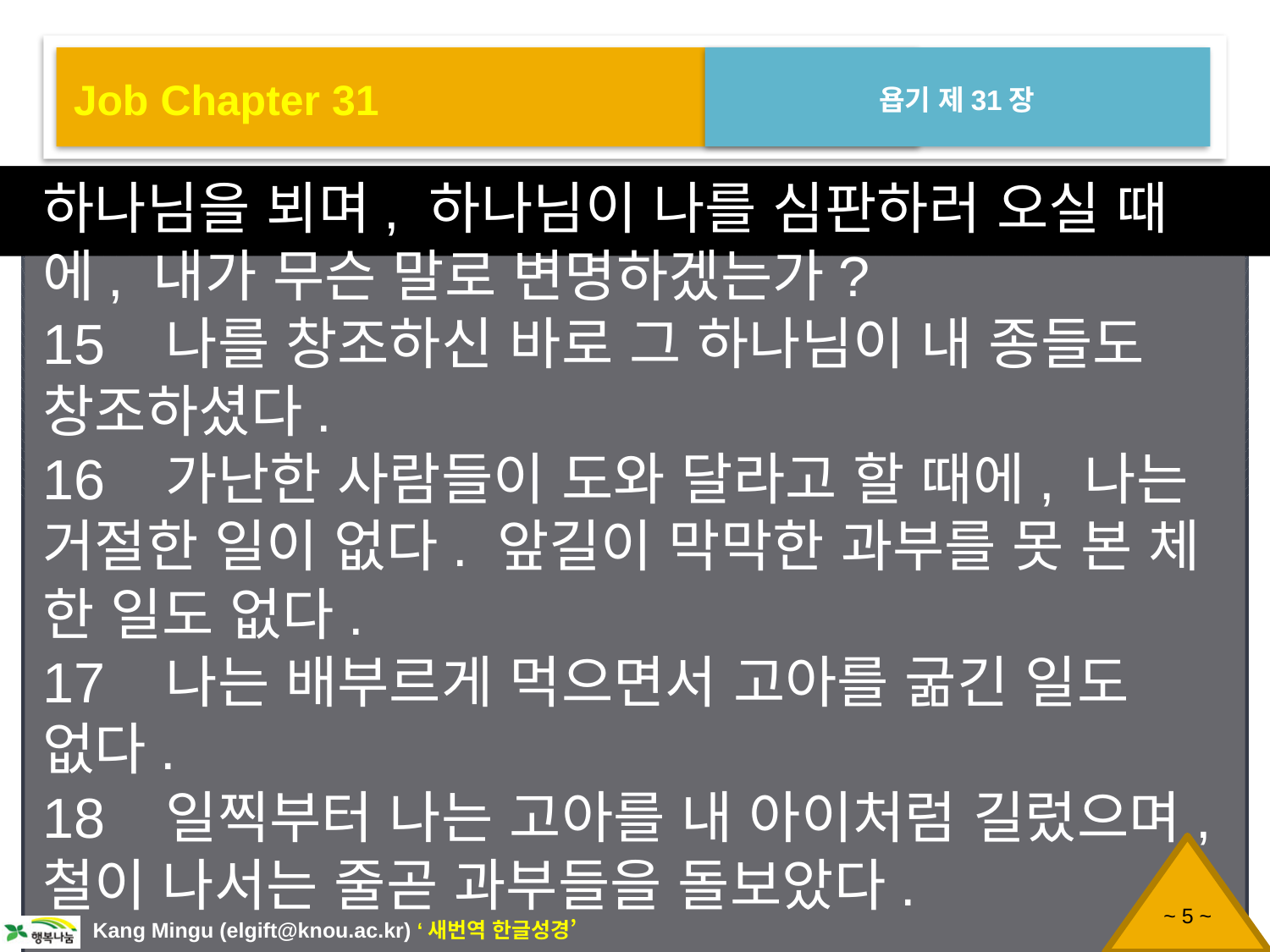

Job Chapter 31
욥기 제31장
하나님을 뵈며, 하나님이 나를 심판하러 오실 때에, 내가 무슨 말로 변명하겠는가?
15   나를 창조하신 바로 그 하나님이 내 종들도 창조하셨다.
16   가난한 사람들이 도와 달라고 할 때에, 나는 거절한 일이 없다. 앞길이 막막한 과부를 못 본 체 한 일도 없다.
17   나는 배부르게 먹으면서 고아를 굶긴 일도 없다.
18   일찍부터 나는 고아를 내 아이처럼 길렀으며, 철이 나서는 줄곧 과부들을 돌보았다.